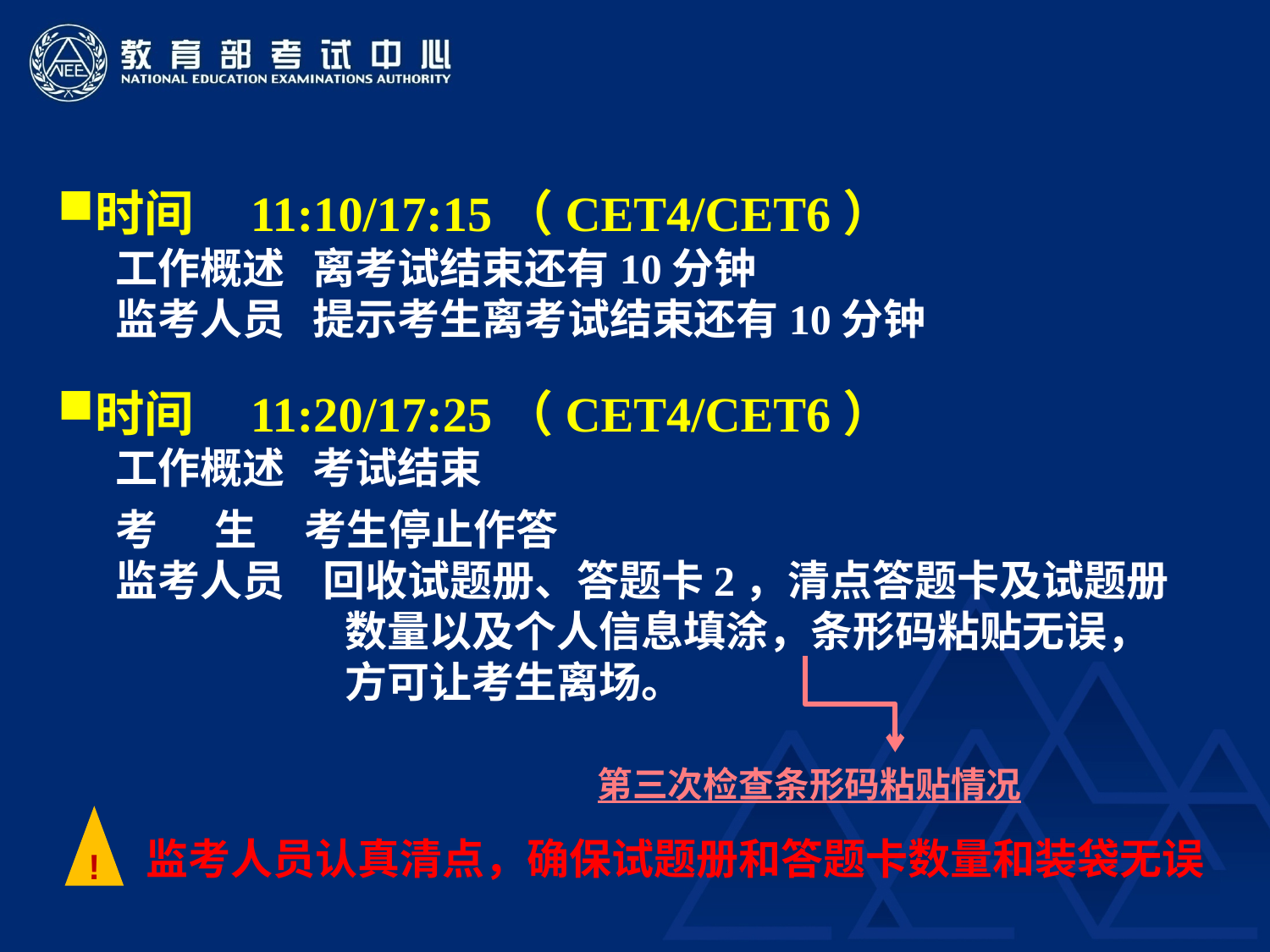

时间    11:10/17:15（CET4/CET6）
     工作概述   离考试结束还有10分钟
     监考人员   提示考生离考试结束还有10分钟
时间    11:20/17:25（CET4/CET6）
     工作概述   考试结束
     考      生     考生停止作答
     监考人员    回收试题册、答题卡2，清点答题卡及试题册数量以及个人信息填涂，条形码粘贴无误，方可让考生离场。
第三次检查条形码粘贴情况
!
监考人员认真清点，确保试题册和答题卡数量和装袋无误